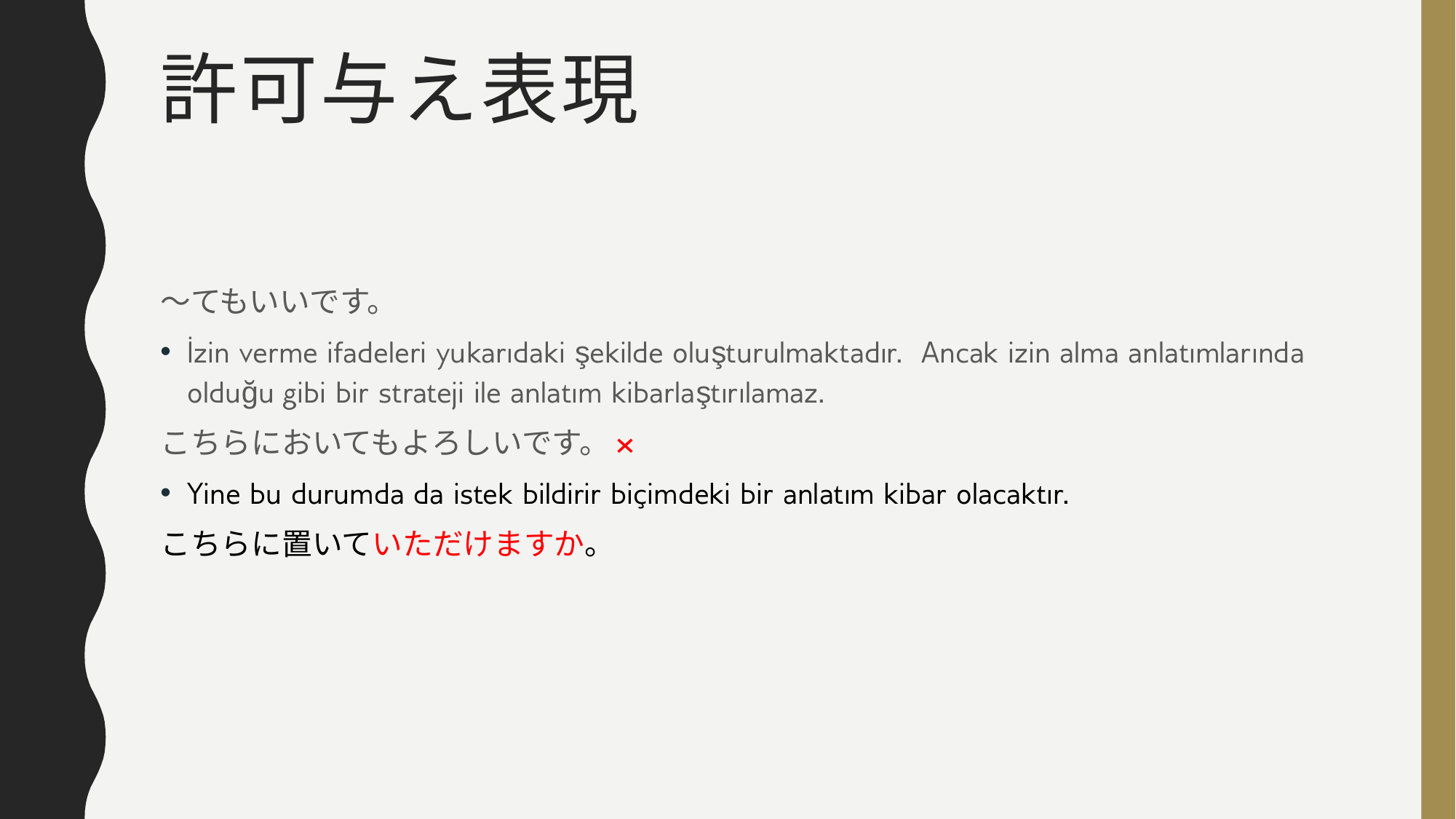

# 許可与え表現
～てもいいです。
İzin verme ifadeleri yukarıdaki şekilde oluşturulmaktadır.  Ancak izin alma anlatımlarında olduğu gibi bir strateji ile anlatım kibarlaştırılamaz.
こちらにおいてもよろしいです。×
Yine bu durumda da istek bildirir biçimdeki bir anlatım kibar olacaktır.
こちらに置いていただけますか。